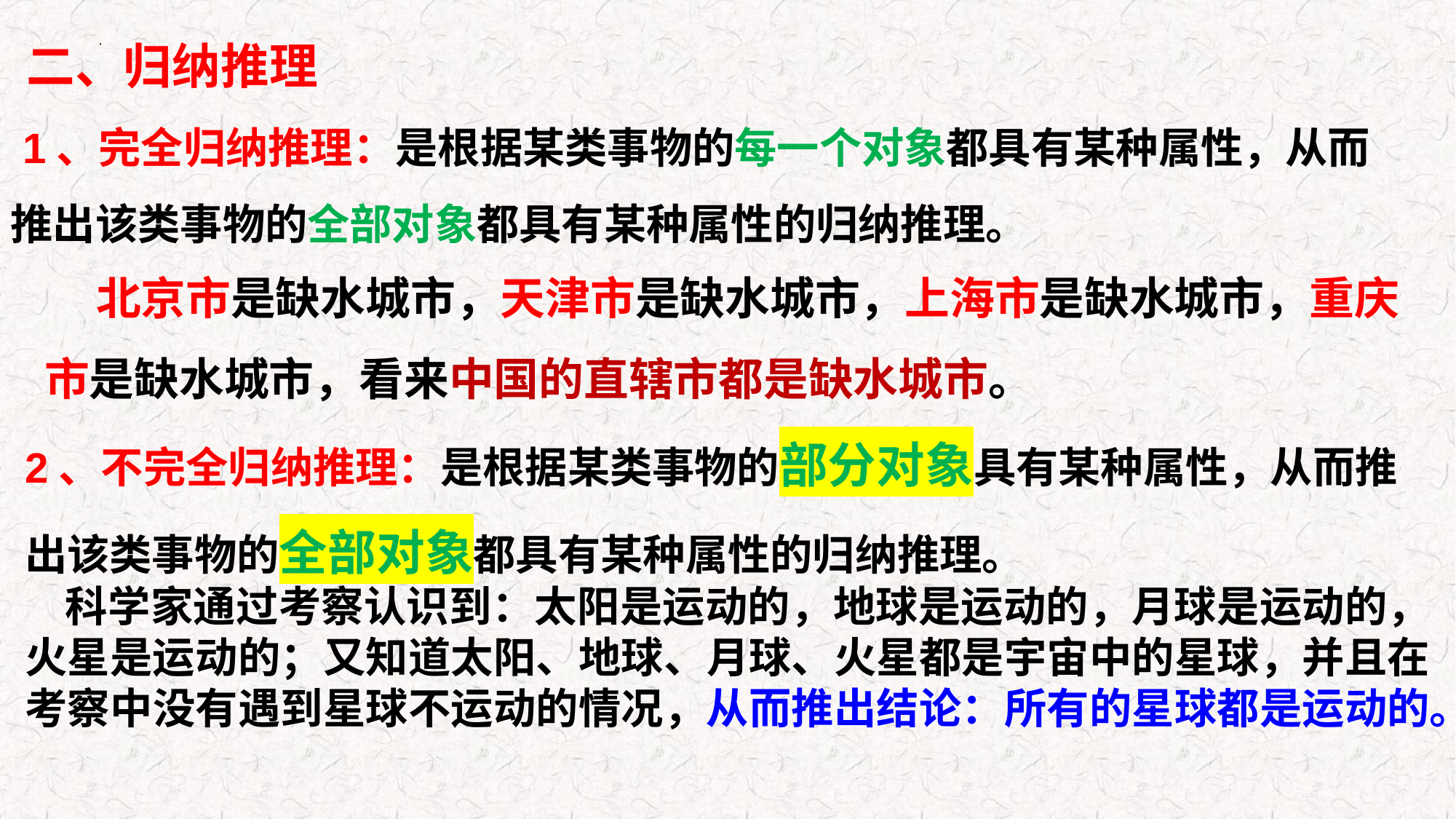

二、归纳推理
 1、完全归纳推理：是根据某类事物的每一个对象都具有某种属性，从而推出该类事物的全部对象都具有某种属性的归纳推理。
    北京市是缺水城市，天津市是缺水城市，上海市是缺水城市，重庆市是缺水城市，看来中国的直辖市都是缺水城市。
2、不完全归纳推理：是根据某类事物的部分对象具有某种属性，从而推出该类事物的全部对象都具有某种属性的归纳推理。
   科学家通过考察认识到：太阳是运动的，地球是运动的，月球是运动的，火星是运动的；又知道太阳、地球、月球、火星都是宇宙中的星球，并且在考察中没有遇到星球不运动的情况，从而推出结论：所有的星球都是运动的。